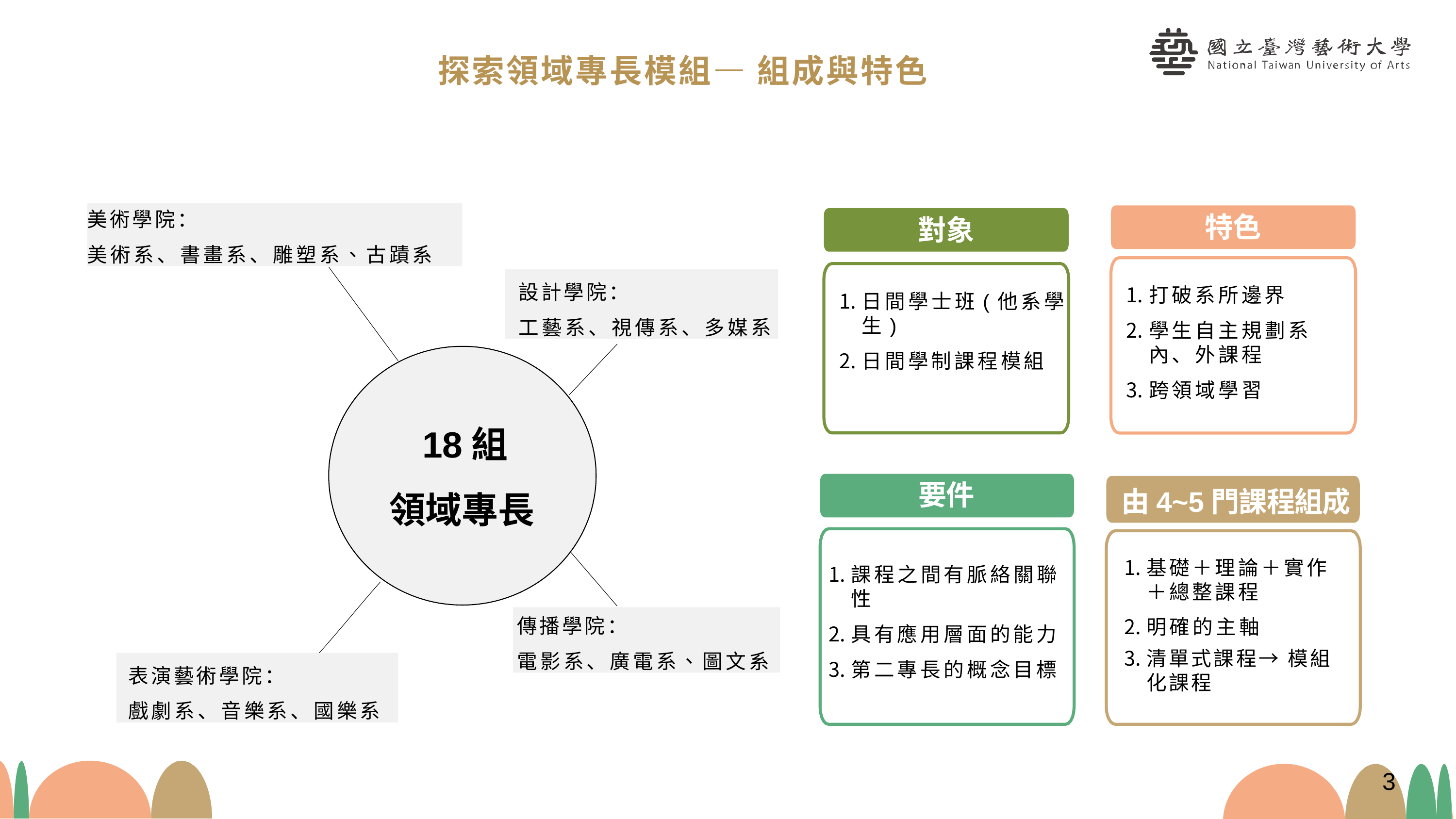

# 探索領域專長模組— 組成與特色
美術學院：
美術系、書畫系、雕塑系、古蹟系

特色
對象

設計學院：
工藝系、視傳系、多媒系
打破系所邊界
學生自主規劃系內、外課程
跨領域學習
日間學士班(他系學生)
日間學制課程模組

18組領域專長

要件
由4~5門課程組成

基礎＋理論＋實作＋總整課程
明確的主軸
清單式課程→ 模組化課程
課程之間有脈絡關聯性
具有應用層面的能力
第二專長的概念目標
傳播學院：
電影系、廣電系、圖文系
表演藝術學院：
戲劇系、音樂系、國樂系

3